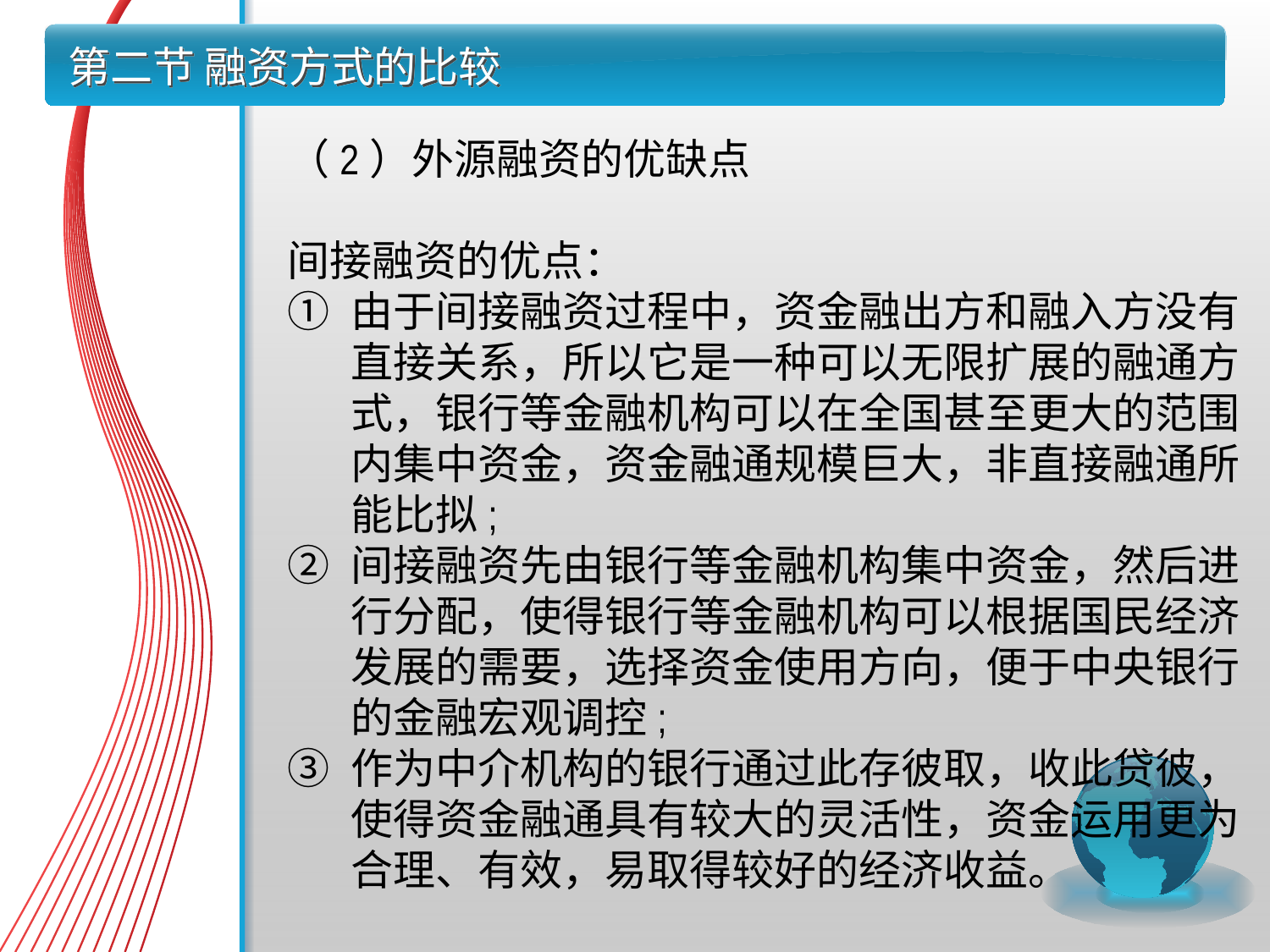

# 第二节 融资方式的比较
（2）外源融资的优缺点

间接融资的优点：
由于间接融资过程中，资金融出方和融入方没有直接关系，所以它是一种可以无限扩展的融通方式，银行等金融机构可以在全国甚至更大的范围内集中资金，资金融通规模巨大，非直接融通所能比拟;
间接融资先由银行等金融机构集中资金，然后进行分配，使得银行等金融机构可以根据国民经济发展的需要，选择资金使用方向，便于中央银行的金融宏观调控;
作为中介机构的银行通过此存彼取，收此贷彼，使得资金融通具有较大的灵活性，资金运用更为合理、有效，易取得较好的经济收益。